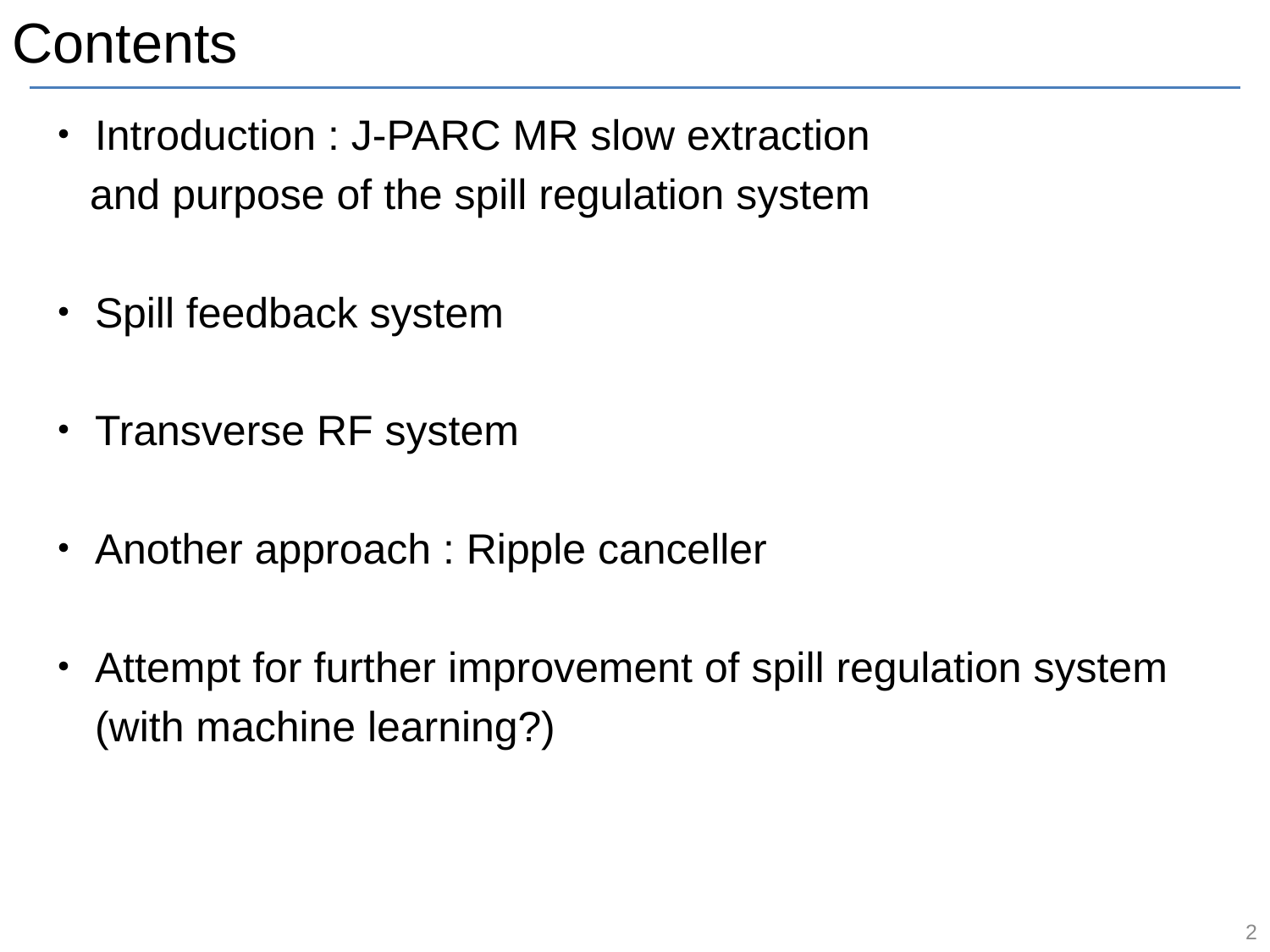

# Contents
・Introduction : J-PARC MR slow extraction
    and purpose of the spill regulation system

・Spill feedback system

・Transverse RF system

・Another approach : Ripple canceller

・Attempt for further improvement of spill regulation system
　(with machine learning?)
2